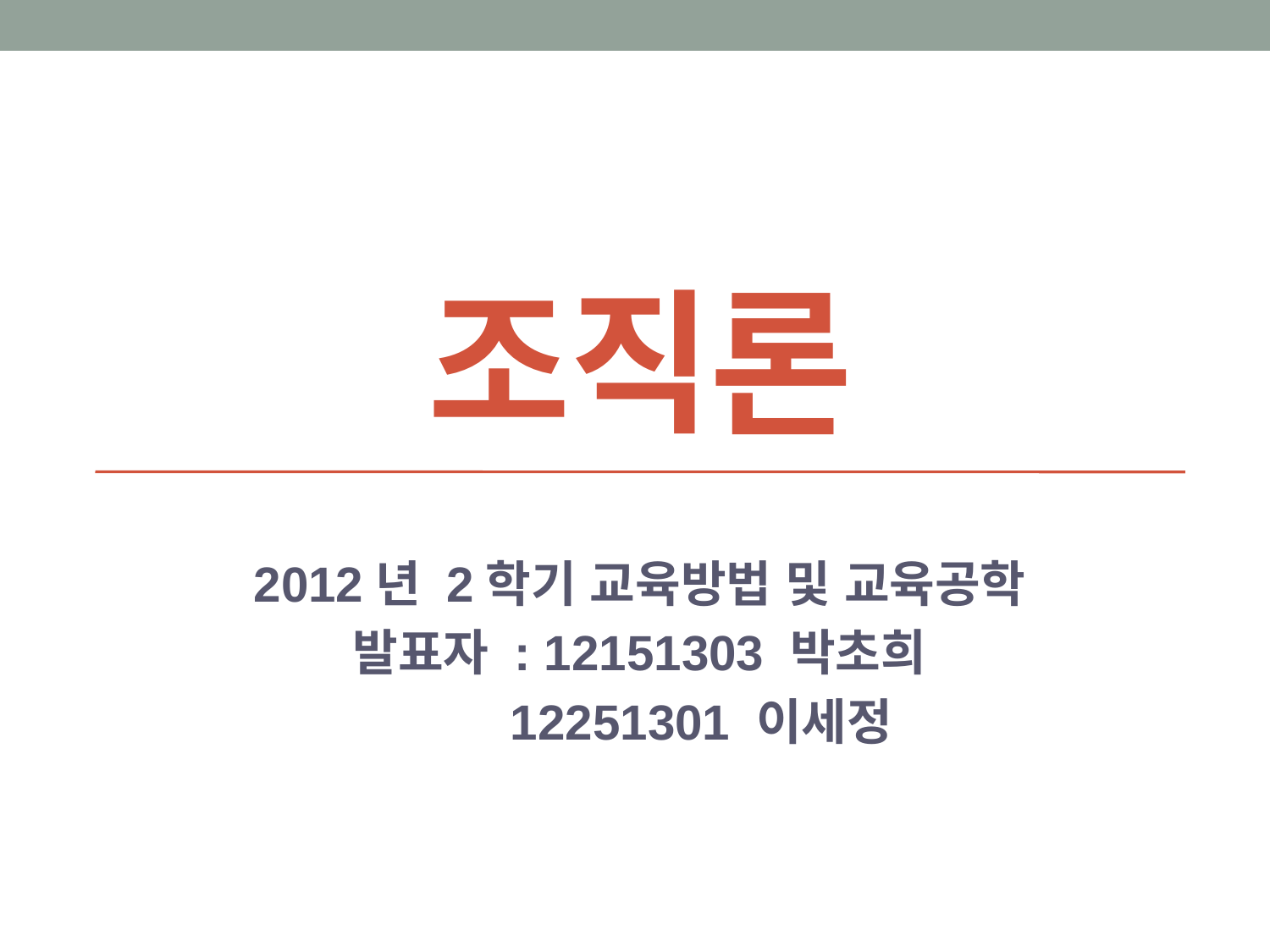

# 조직론
2012년 2학기 교육방법 및 교육공학
발표자 : 12151303 박초희
         12251301 이세정